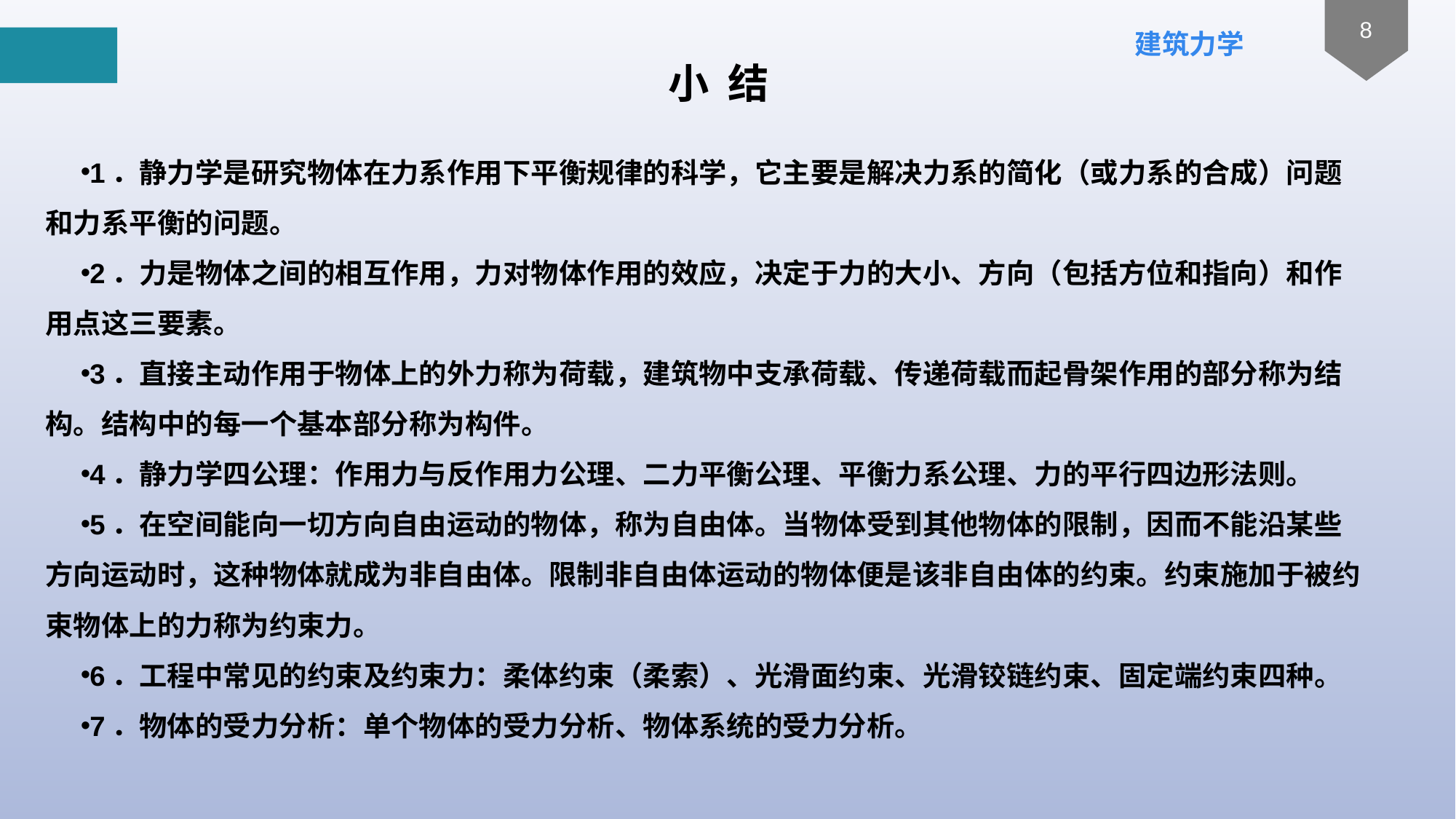

# 小  结
1．静力学是研究物体在力系作用下平衡规律的科学，它主要是解决力系的简化（或力系的合成）问题和力系平衡的问题。
2．力是物体之间的相互作用，力对物体作用的效应，决定于力的大小、方向（包括方位和指向）和作用点这三要素。
3．直接主动作用于物体上的外力称为荷载，建筑物中支承荷载、传递荷载而起骨架作用的部分称为结构。结构中的每一个基本部分称为构件。
4．静力学四公理：作用力与反作用力公理、二力平衡公理、平衡力系公理、力的平行四边形法则。
5．在空间能向一切方向自由运动的物体，称为自由体。当物体受到其他物体的限制，因而不能沿某些方向运动时，这种物体就成为非自由体。限制非自由体运动的物体便是该非自由体的约束。约束施加于被约束物体上的力称为约束力。
6．工程中常见的约束及约束力：柔体约束（柔索）、光滑面约束、光滑铰链约束、固定端约束四种。
7．物体的受力分析：单个物体的受力分析、物体系统的受力分析。